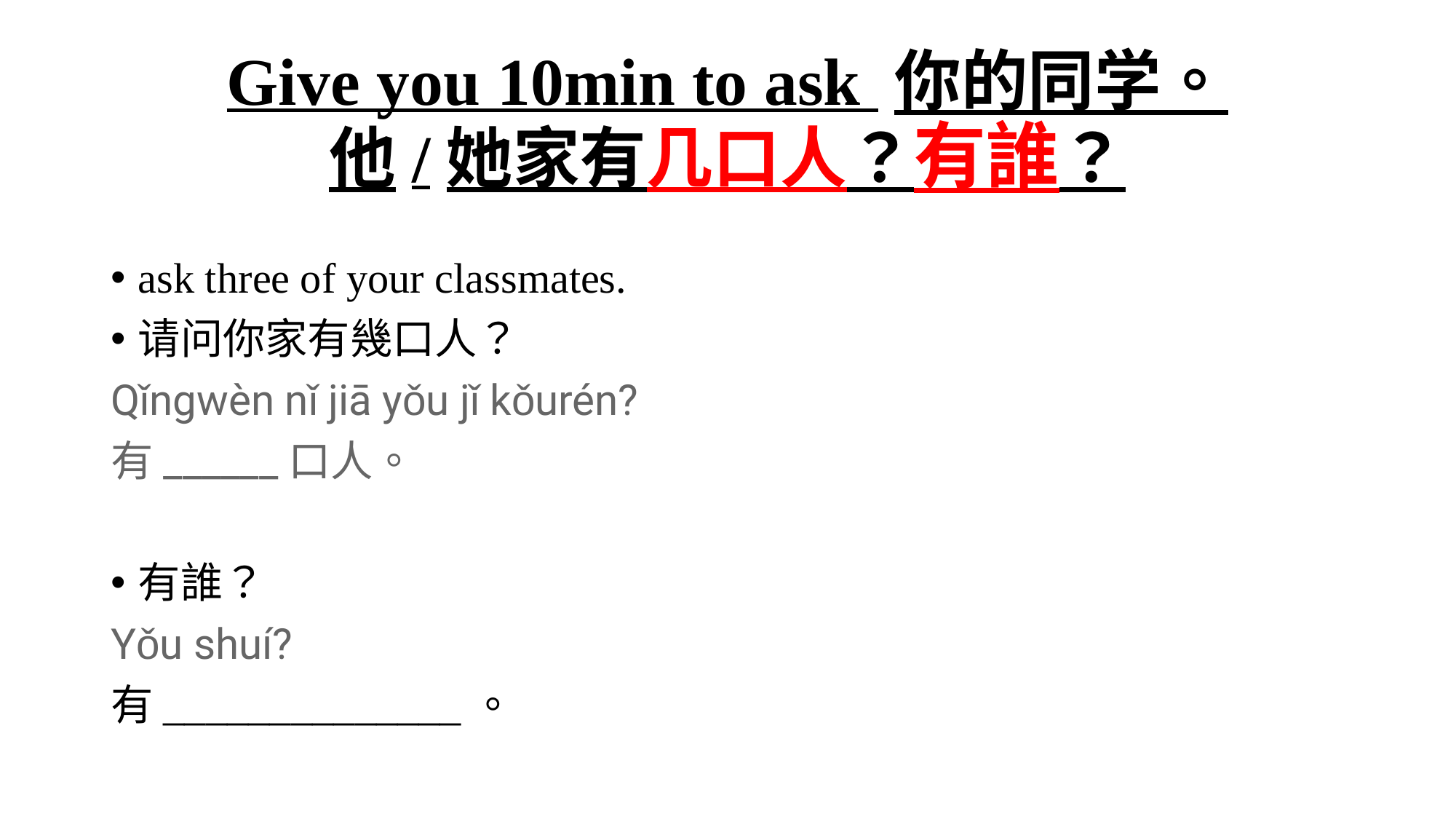

# Give you 10min to ask 你的同学。 他/她家有几口人？有誰？
ask three of your classmates.
请问你家有幾口人？
Qǐngwèn nǐ jiā yǒu jǐ kǒurén?
有______口人。

有誰？
Yǒu shuí?
有______________。